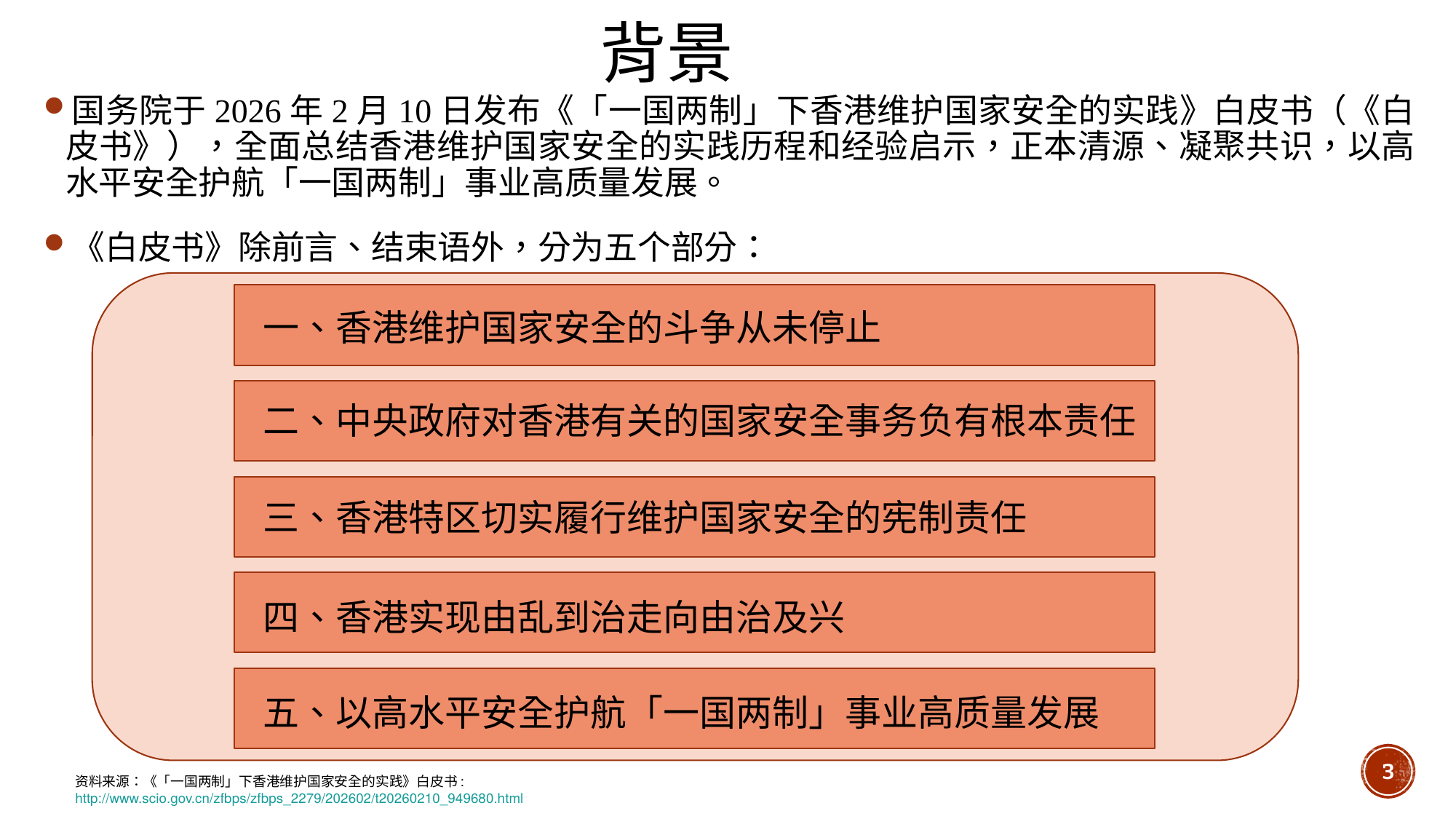

# 背景
国务院于2026年2月10日发布《「一国两制」下香港维护国家安全的实践》白皮书（《白皮书》），全面总结香港维护国家安全的实践历程和经验启示，正本清源、凝聚共识，以高水平安全护航「一国两制」事业高质量发展。

《白皮书》除前言、结束语外，分为五个部分：

一、香港维护国家安全的斗争从未停止

二、中央政府对香港有关的国家安全事务负有根本责任

三、香港特区切实履行维护国家安全的宪制责任

四、香港实现由乱到治走向由治及兴

五、以高水平安全护航「一国两制」事业高质量发展
3

资料来源：《「一国两制」下香港维护国家安全的实践》白皮书: http://www.scio.gov.cn/zfbps/zfbps_2279/202602/t20260210_949680.html